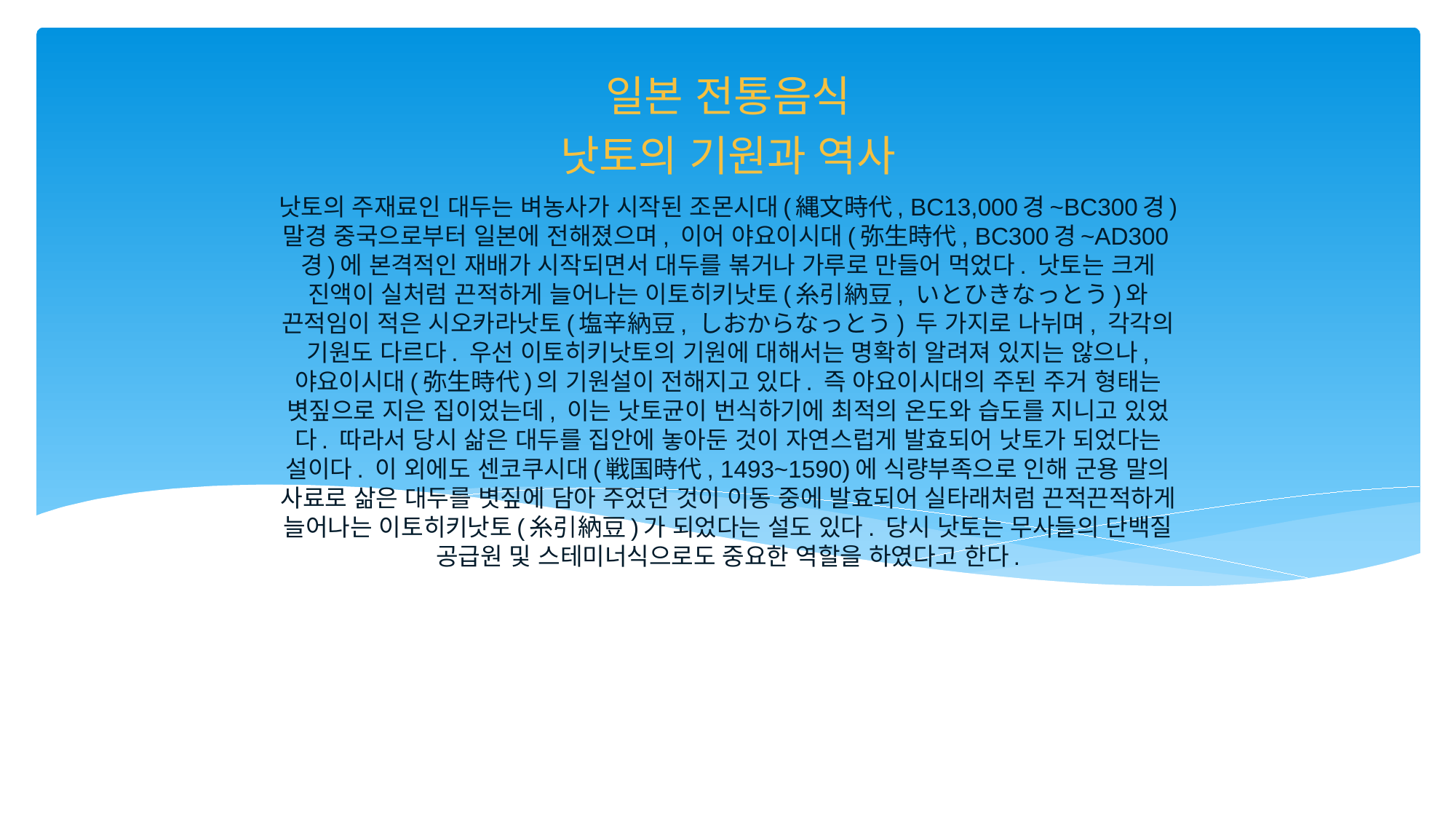

일본 전통음식
낫토의 기원과 역사
# 낫토의 주재료인 대두는 벼농사가 시작된 조몬시대(縄文時代, BC13,000경~BC300경) 말경 중국으로부터 일본에 전해졌으며, 이어 야요이시대(弥生時代, BC300경~AD300경)에 본격적인 재배가 시작되면서 대두를 볶거나 가루로 만들어 먹었다. 낫토는 크게 진액이 실처럼 끈적하게 늘어나는 이토히키낫토(糸引納豆, いとひきなっとう)와 끈적임이 적은 시오카라낫토(塩辛納豆, しおからなっとう) 두 가지로 나뉘며, 각각의 기원도 다르다. 우선 이토히키낫토의 기원에 대해서는 명확히 알려져 있지는 않으나, 야요이시대(弥生時代)의 기원설이 전해지고 있다. 즉 야요이시대의 주된 주거 형태는 볏짚으로 지은 집이었는데, 이는 낫토균이 번식하기에 최적의 온도와 습도를 지니고 있었다. 따라서 당시 삶은 대두를 집안에 놓아둔 것이 자연스럽게 발효되어 낫토가 되었다는 설이다. 이 외에도 센코쿠시대(戦国時代, 1493~1590)에 식량부족으로 인해 군용 말의 사료로 삶은 대두를 볏짚에 담아 주었던 것이 이동 중에 발효되어 실타래처럼 끈적끈적하게 늘어나는 이토히키낫토(糸引納豆)가 되었다는 설도 있다. 당시 낫토는 무사들의 단백질 공급원 및 스테미너식으로도 중요한 역할을 하였다고 한다.